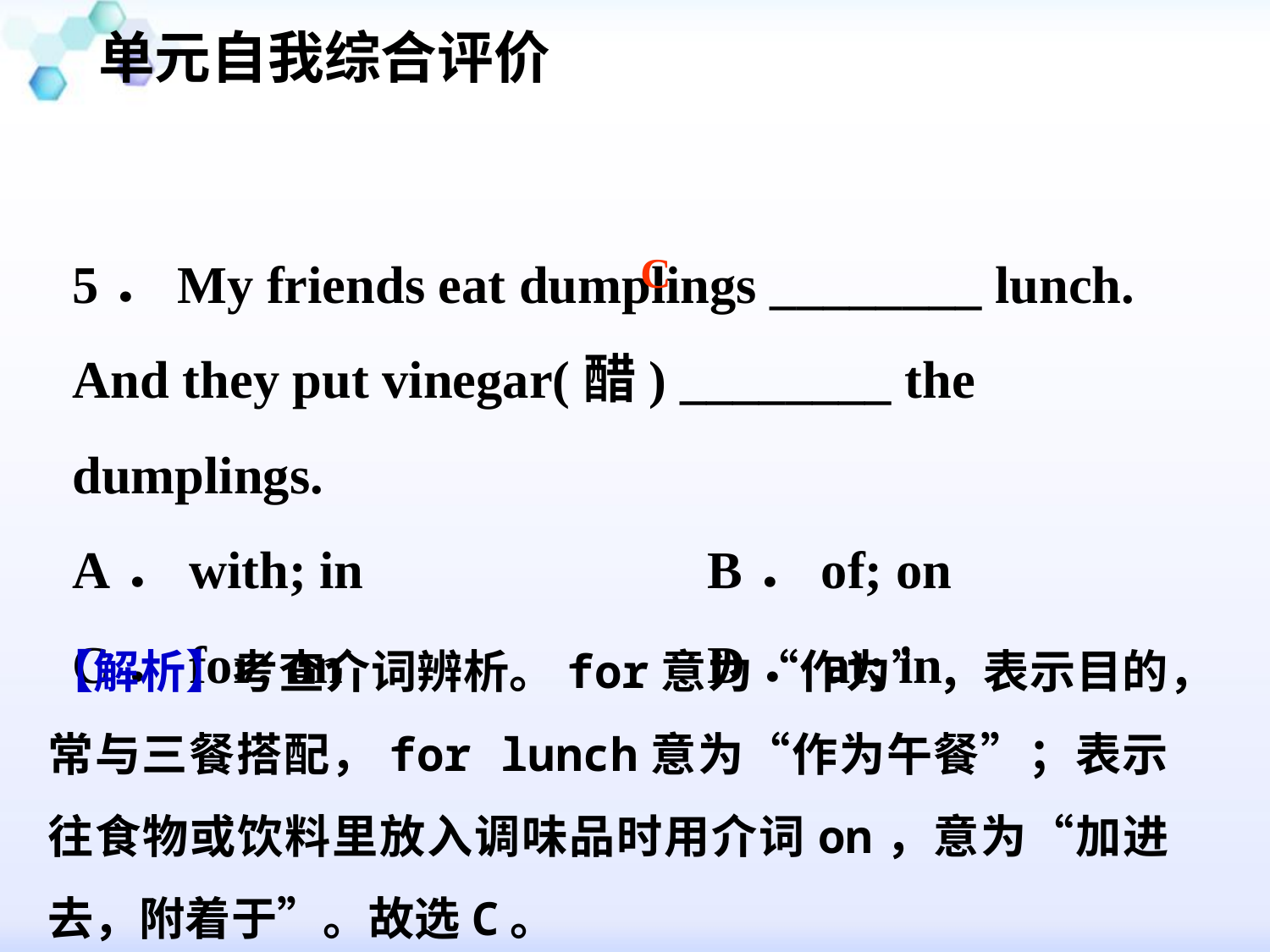

单元自我综合评价
#
5．My friends eat dumplings ________ lunch. And they put vinegar(醋) ________ the dumplings.
A．with; in  			B．of; on
C．for; on  			D．at; in
C
【解析】考查介词辨析。for意为“作为”，表示目的，常与三餐搭配，for lunch意为“作为午餐”；表示往食物或饮料里放入调味品时用介词on，意为“加进去，附着于”。故选C。